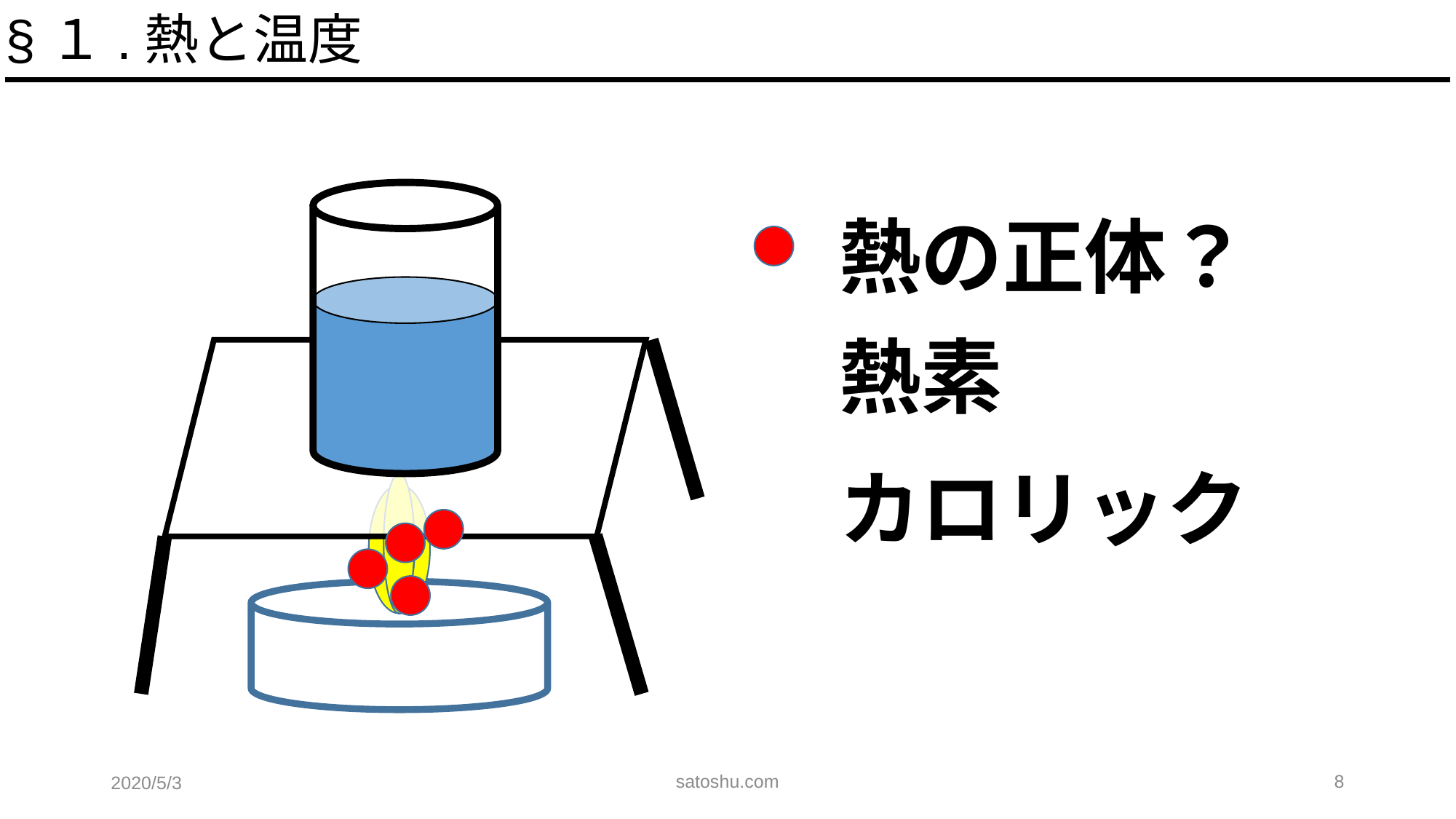

§１.熱と温度

熱の正体？

熱素
カロリック

satoshu.com
8
2020/5/3